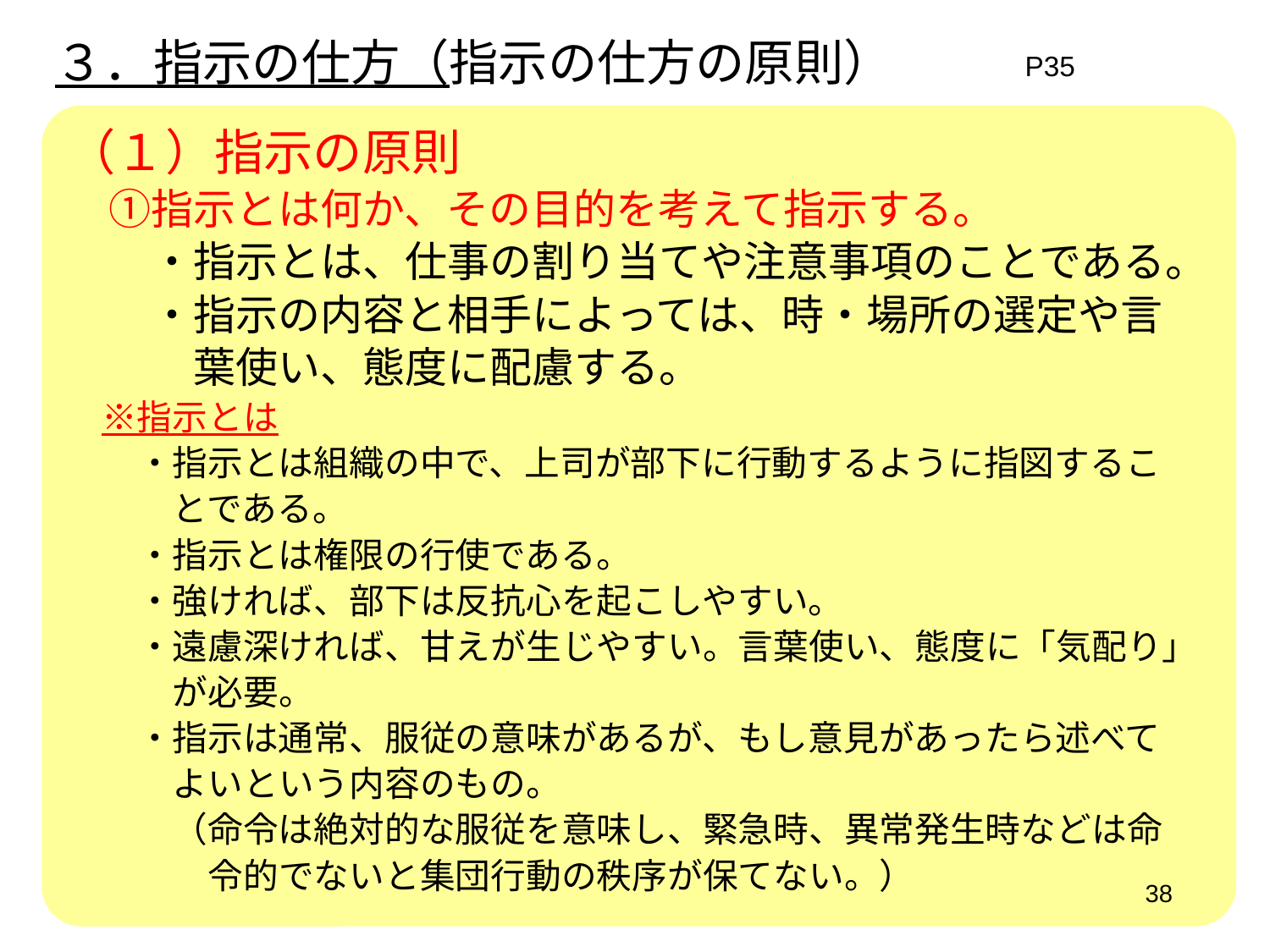

３．指示の仕方（指示の仕方の原則）
P35
（１）指示の原則
　①指示とは何か、その目的を考えて指示する。
　　・指示とは、仕事の割り当てや注意事項のことである。
　　・指示の内容と相手によっては、時・場所の選定や言
　　　葉使い、態度に配慮する。
　※指示とは
　　・指示とは組織の中で、上司が部下に行動するように指図するこ
　　　とである。
　　・指示とは権限の行使である。
　　・強ければ、部下は反抗心を起こしやすい。
　　・遠慮深ければ、甘えが生じやすい。言葉使い、態度に「気配り」
　　　が必要。
　　・指示は通常、服従の意味があるが、もし意見があったら述べて
　　　よいという内容のもの。
　　　（命令は絶対的な服従を意味し、緊急時、異常発生時などは命
　　　　令的でないと集団行動の秩序が保てない。）

38